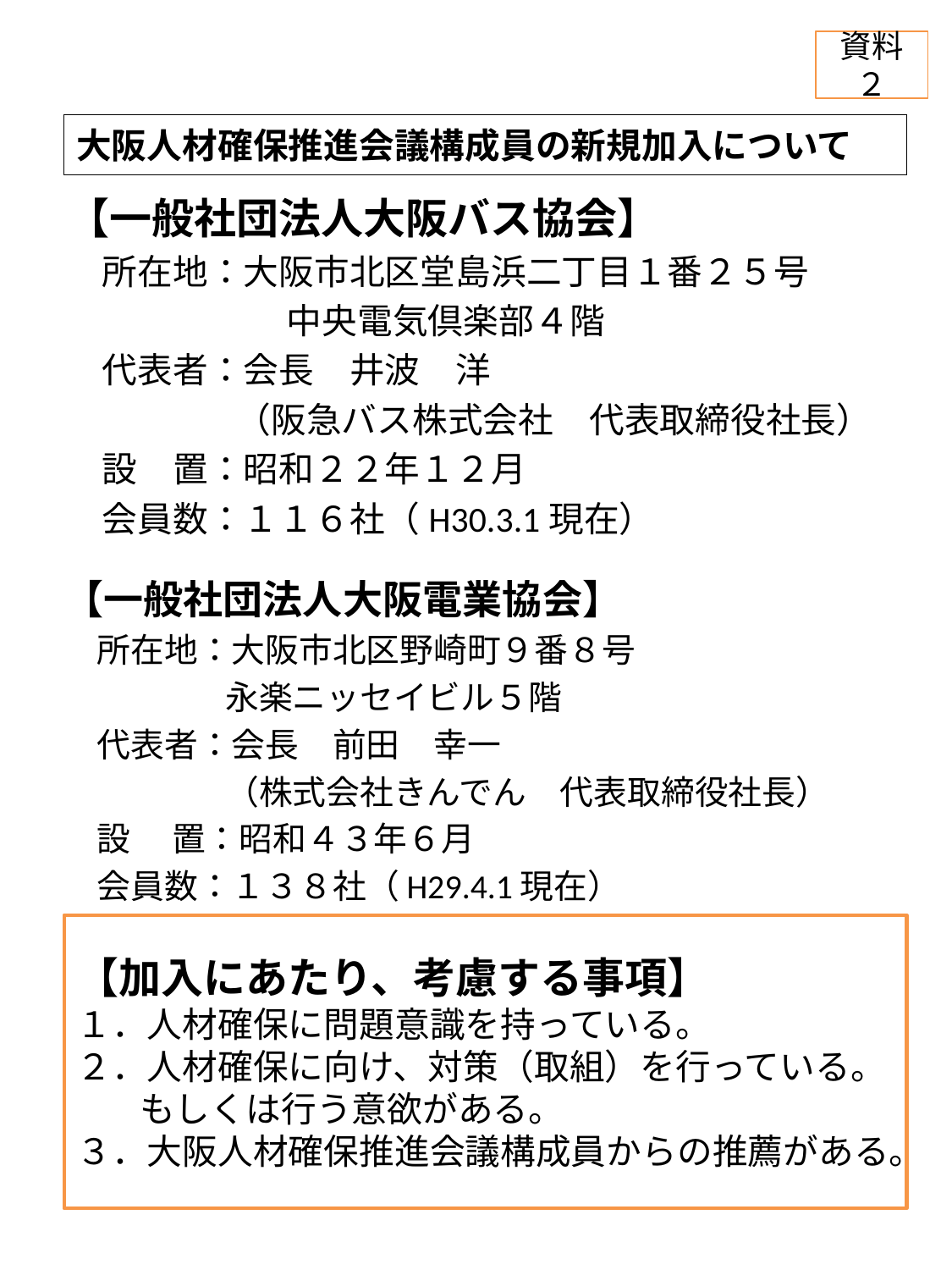

資料２
# 大阪人材確保推進会議構成員の新規加入について
【一般社団法人大阪バス協会】
　所在地：大阪市北区堂島浜二丁目１番２５号
　　　　　　 中央電気倶楽部４階
　代表者：会長　井波　洋
   　             （阪急バス株式会社　代表取締役社長）
　設　置：昭和２２年１２月
　会員数：１１６社（H30.3.1現在）

【一般社団法人大阪電業協会】
　所在地：大阪市北区野崎町９番８号
   　             永楽ニッセイビル５階
　代表者：会長　前田　幸一
   　             （株式会社きんでん　代表取締役社長）
　設　 置：昭和４３年６月
　会員数：１３８社（H29.4.1現在）

【加入にあたり、考慮する事項】
１．人材確保に問題意識を持っている。
２．人材確保に向け、対策（取組）を行っている。
       もしくは行う意欲がある。
３．大阪人材確保推進会議構成員からの推薦がある。